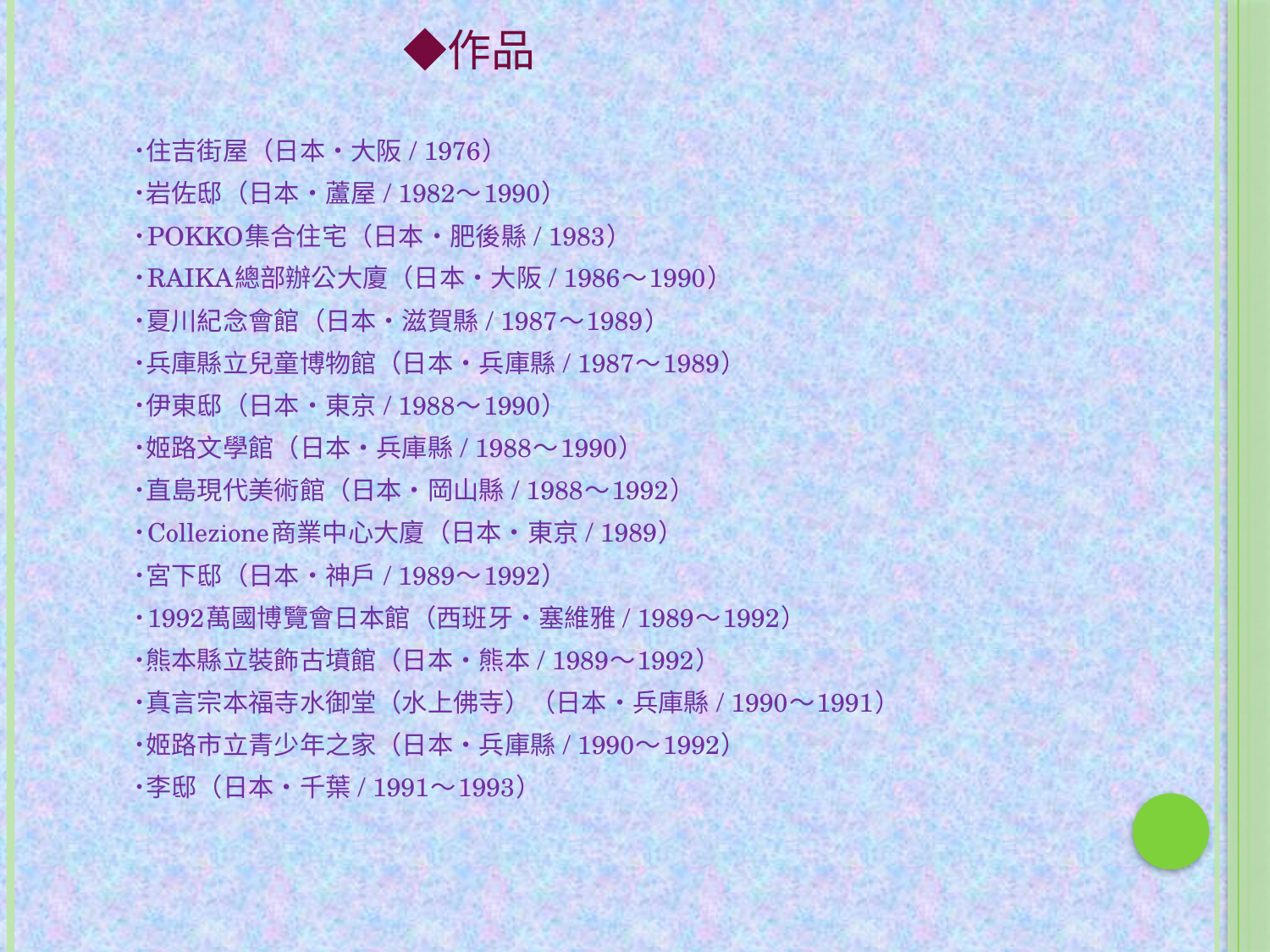

# ◆作品

　˙住吉街屋（日本‧大阪 / 1976）
　˙岩佐邸（日本‧蘆屋 / 1982～1990）
　˙POKKO集合住宅（日本‧肥後縣 / 1983）
　˙RAIKA總部辦公大廈（日本‧大阪 / 1986～1990）
　˙夏川紀念會館（日本‧滋賀縣 / 1987～1989）
　˙兵庫縣立兒童博物館（日本‧兵庫縣 / 1987～1989）
　˙伊東邸（日本‧東京 / 1988～1990）
　˙姬路文學館（日本‧兵庫縣 / 1988～1990）
　˙直島現代美術館（日本‧岡山縣 / 1988～1992）
　˙Collezione商業中心大廈（日本‧東京 / 1989）
　˙宮下邸（日本‧神戶 / 1989～1992）
　˙1992萬國博覽會日本館（西班牙‧塞維雅 / 1989～1992）
　˙熊本縣立裝飾古墳館（日本‧熊本 / 1989～1992）
　˙真言宗本福寺水御堂（水上佛寺）（日本‧兵庫縣 / 1990～1991）
　˙姬路市立青少年之家（日本‧兵庫縣 / 1990～1992）
　˙李邸（日本‧千葉 / 1991～1993）